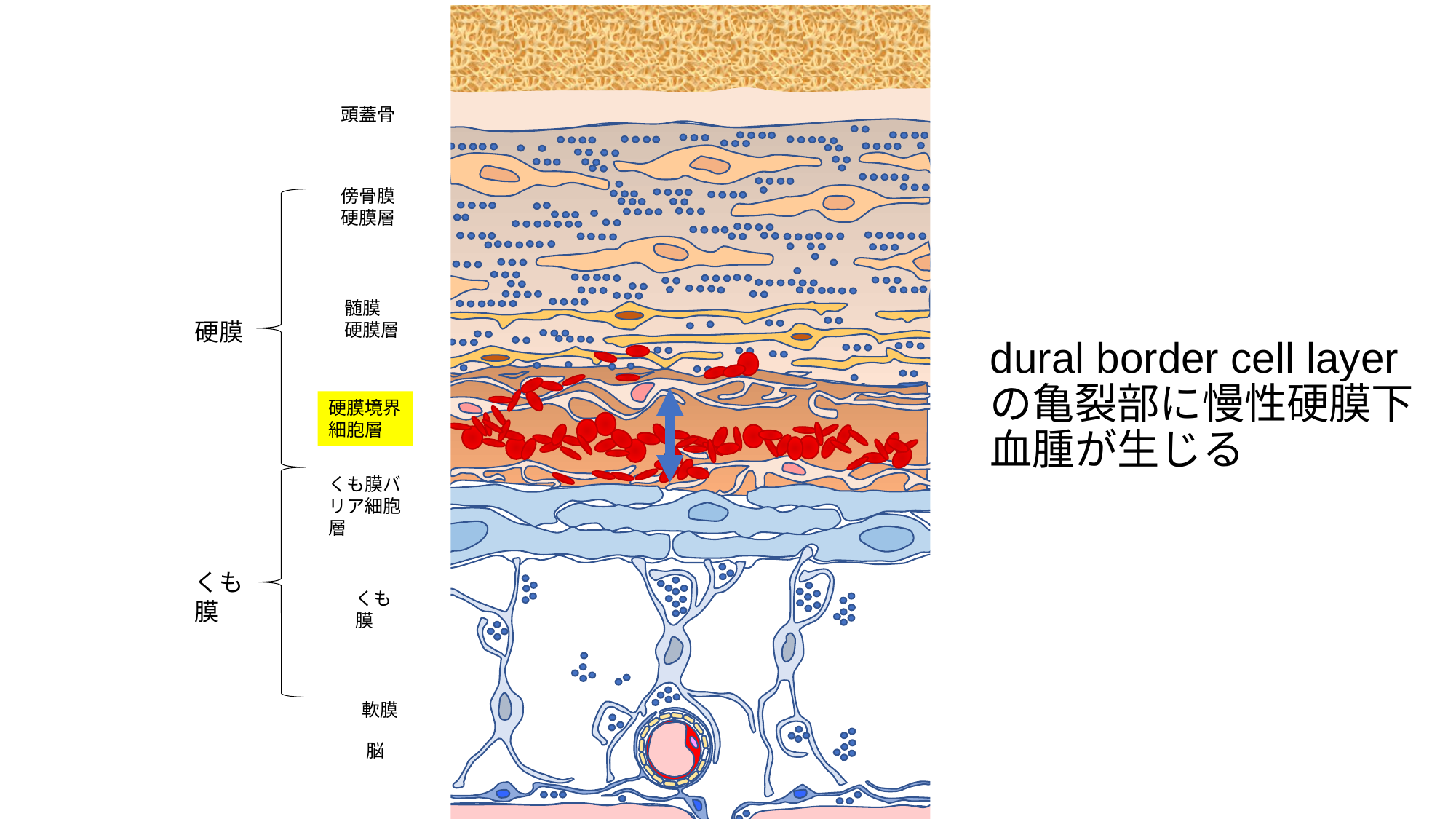

頭蓋骨
傍骨膜
硬膜層

髄膜
硬膜層
硬膜
# dural border cell layerの亀裂部に慢性硬膜下血腫が生じる

硬膜境界細胞層

くも膜バリア細胞層
くも膜
くも膜
軟膜
脳